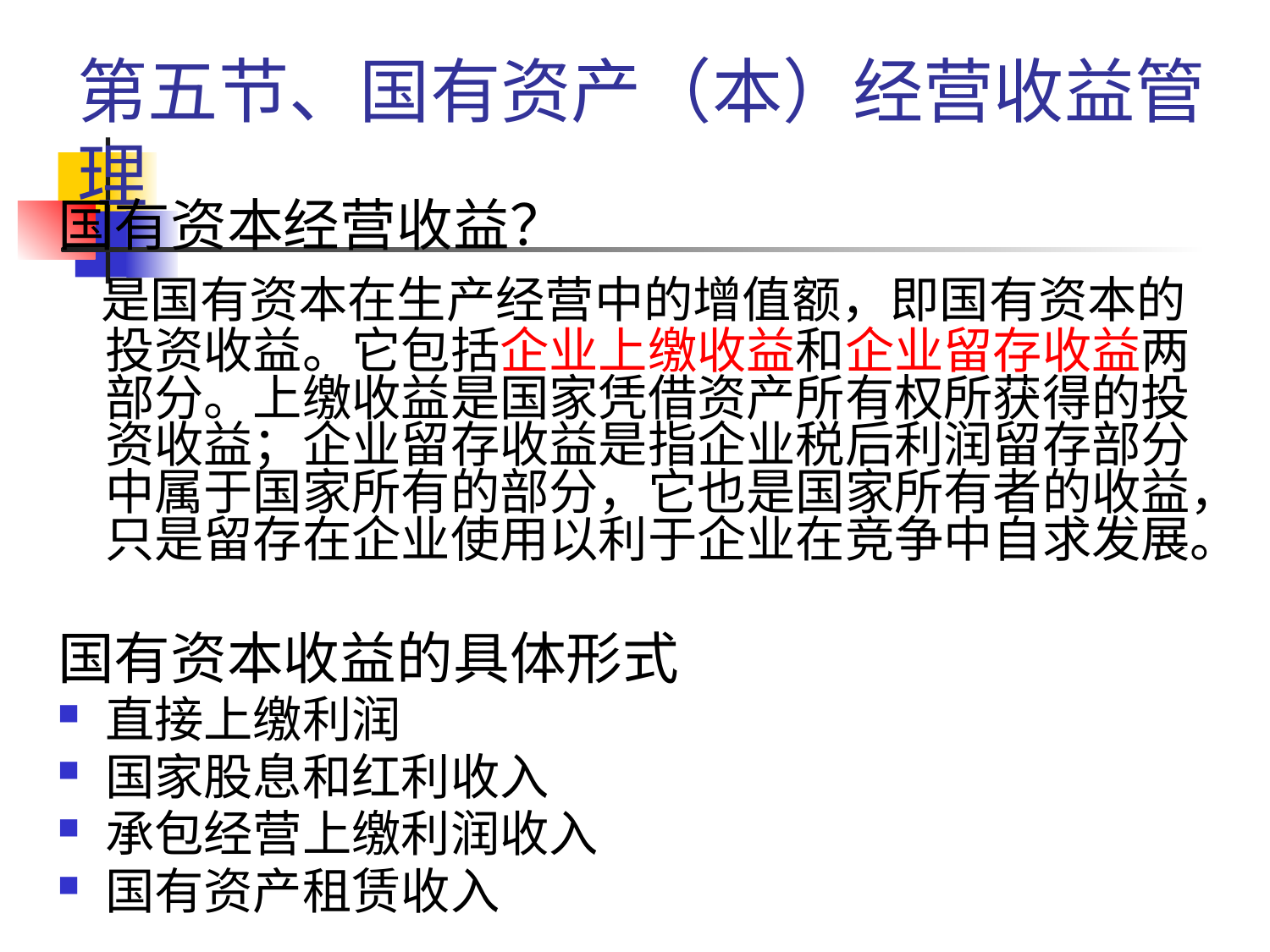

第五节、国有资产（本）经营收益管理
国有资本经营收益？
  是国有资本在生产经营中的增值额，即国有资本的投资收益。它包括企业上缴收益和企业留存收益两部分。上缴收益是国家凭借资产所有权所获得的投资收益；企业留存收益是指企业税后利润留存部分中属于国家所有的部分，它也是国家所有者的收益，只是留存在企业使用以利于企业在竞争中自求发展。

国有资本收益的具体形式
直接上缴利润
国家股息和红利收入
承包经营上缴利润收入
国有资产租赁收入
32